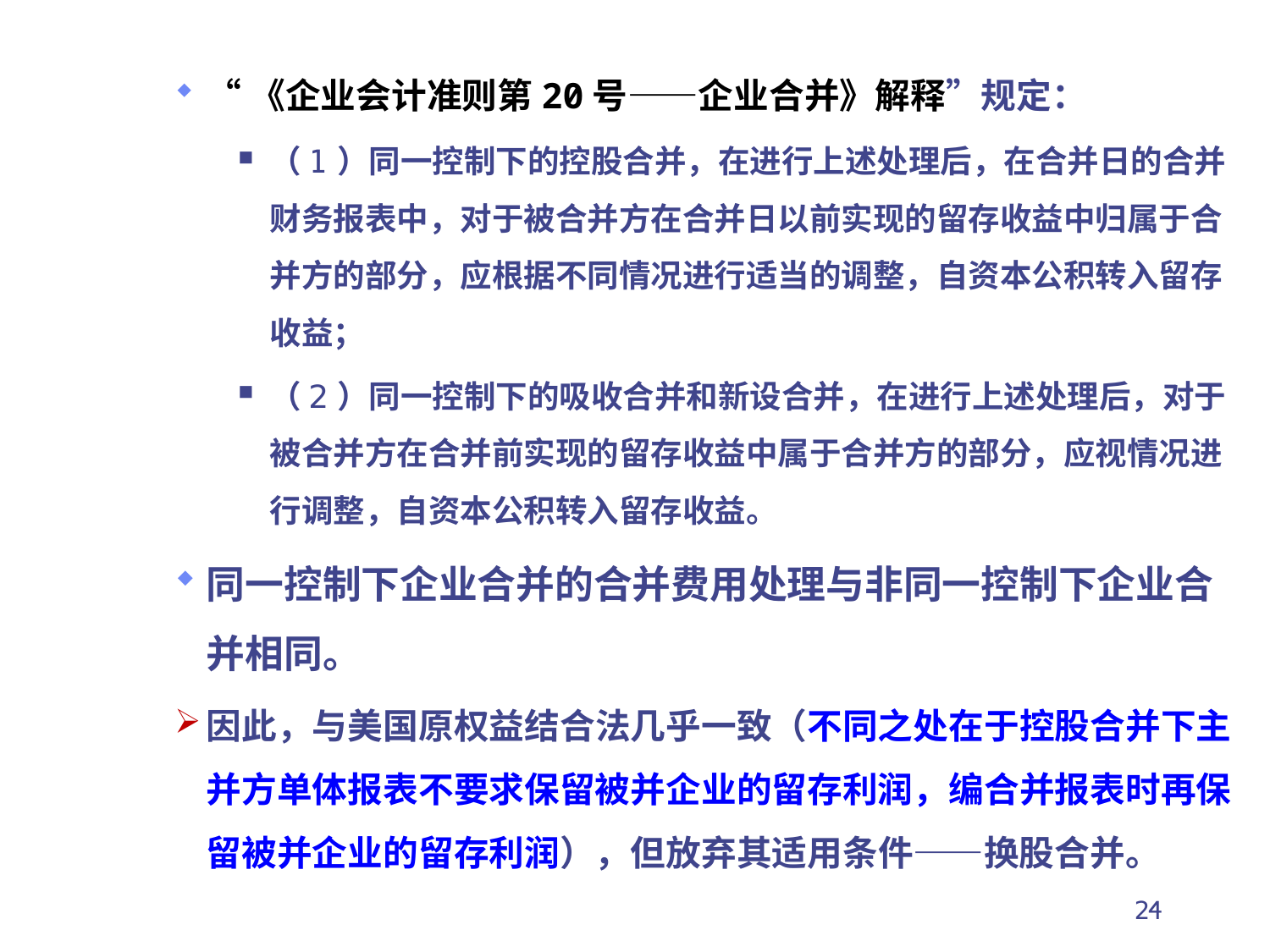

“《企业会计准则第20号——企业合并》解释”规定：
（1）同一控制下的控股合并，在进行上述处理后，在合并日的合并财务报表中，对于被合并方在合并日以前实现的留存收益中归属于合并方的部分，应根据不同情况进行适当的调整，自资本公积转入留存收益；
（2）同一控制下的吸收合并和新设合并，在进行上述处理后，对于被合并方在合并前实现的留存收益中属于合并方的部分，应视情况进行调整，自资本公积转入留存收益。
同一控制下企业合并的合并费用处理与非同一控制下企业合并相同。
因此，与美国原权益结合法几乎一致（不同之处在于控股合并下主并方单体报表不要求保留被并企业的留存利润，编合并报表时再保留被并企业的留存利润），但放弃其适用条件——换股合并。
24